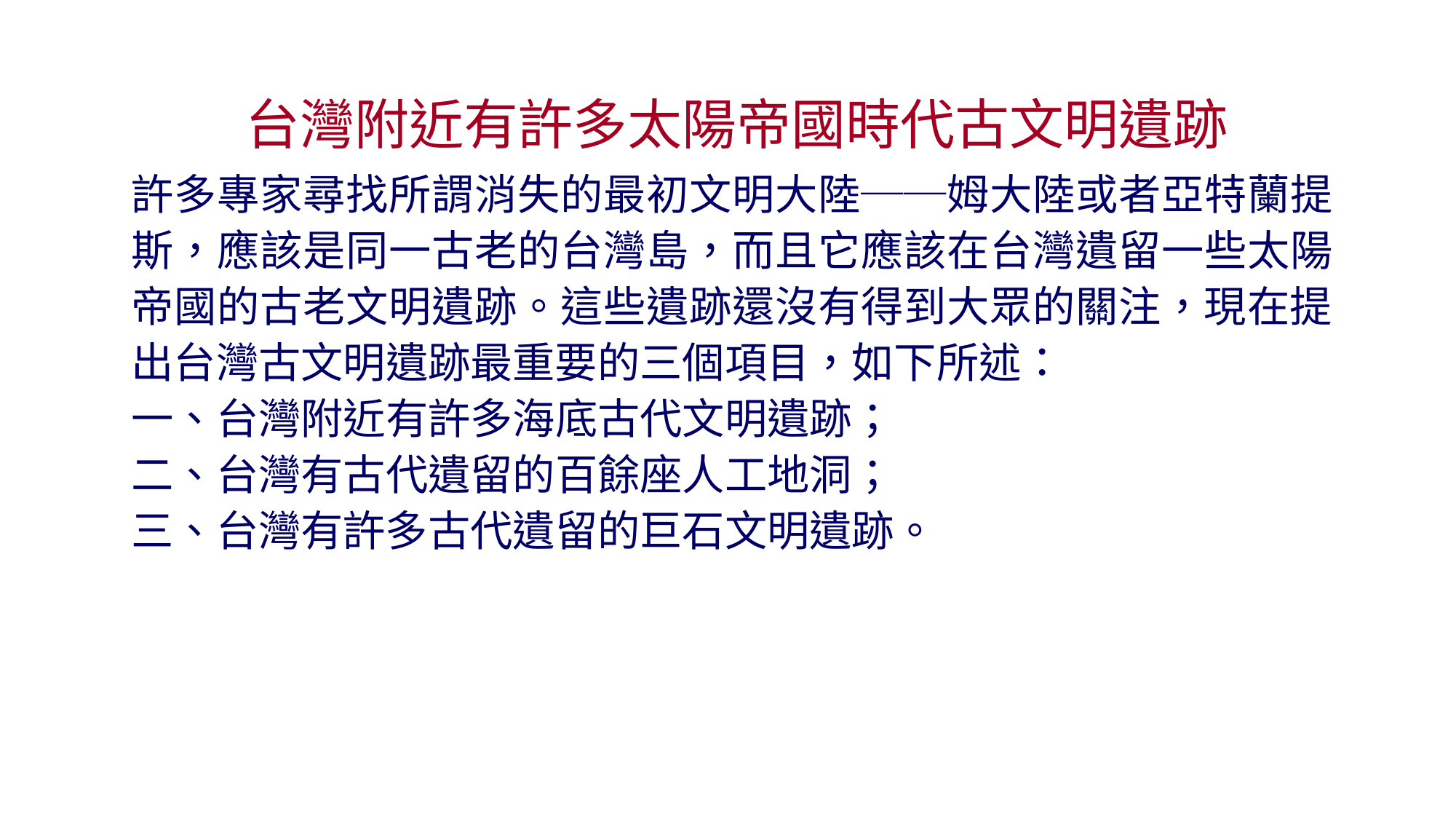

# 台灣附近有許多太陽帝國時代古文明遺跡
許多專家尋找所謂消失的最初文明大陸──姆大陸或者亞特蘭提斯，應該是同一古老的台灣島，而且它應該在台灣遺留一些太陽帝國的古老文明遺跡。這些遺跡還沒有得到大眾的關注，現在提出台灣古文明遺跡最重要的三個項目，如下所述：
一、台灣附近有許多海底古代文明遺跡；
二、台灣有古代遺留的百餘座人工地洞；
三、台灣有許多古代遺留的巨石文明遺跡。